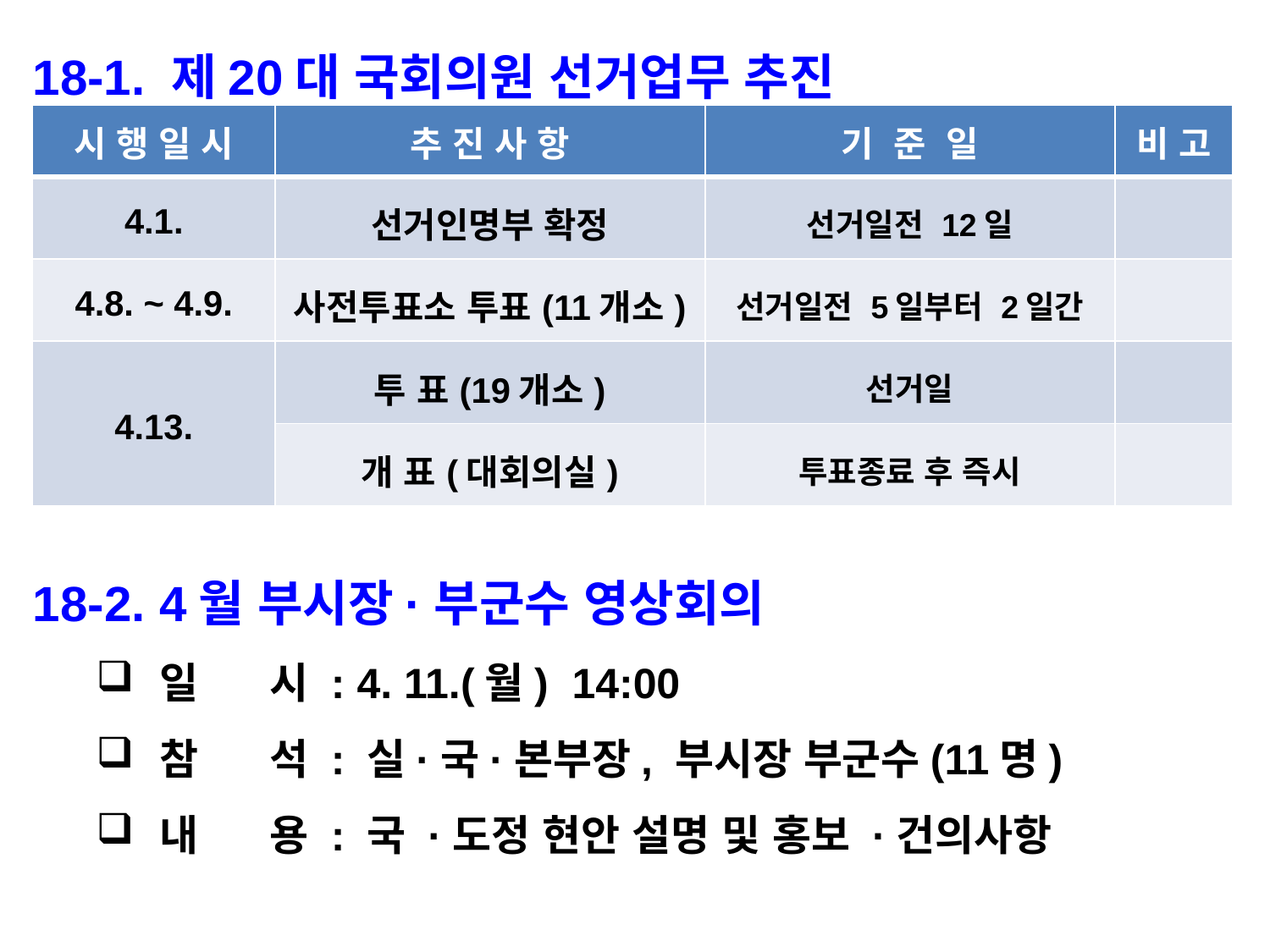

18-1. 제20대 국회의원 선거업무 추진

| 시 행 일 시 | 추 진 사 항 | 기 준 일 | 비 고 |
| --- | --- | --- | --- |
| 4.1. | 선거인명부 확정 | 선거일전 12일 |  |
| 4.8. ~ 4.9. | 사전투표소 투표(11개소) | 선거일전 5일부터 2일간 |  |
| 4.13. | 투 표(19개소) | 선거일 |  |
|  | 개 표(대회의실) | 투표종료 후 즉시 |  |
18-2. 4월 부시장·부군수 영상회의
일      시 : 4. 11.(월)  14:00
참      석 : 실·국·본부장, 부시장 부군수(11명)
내      용 : 국 ·도정 현안 설명 및 홍보 ·건의사항